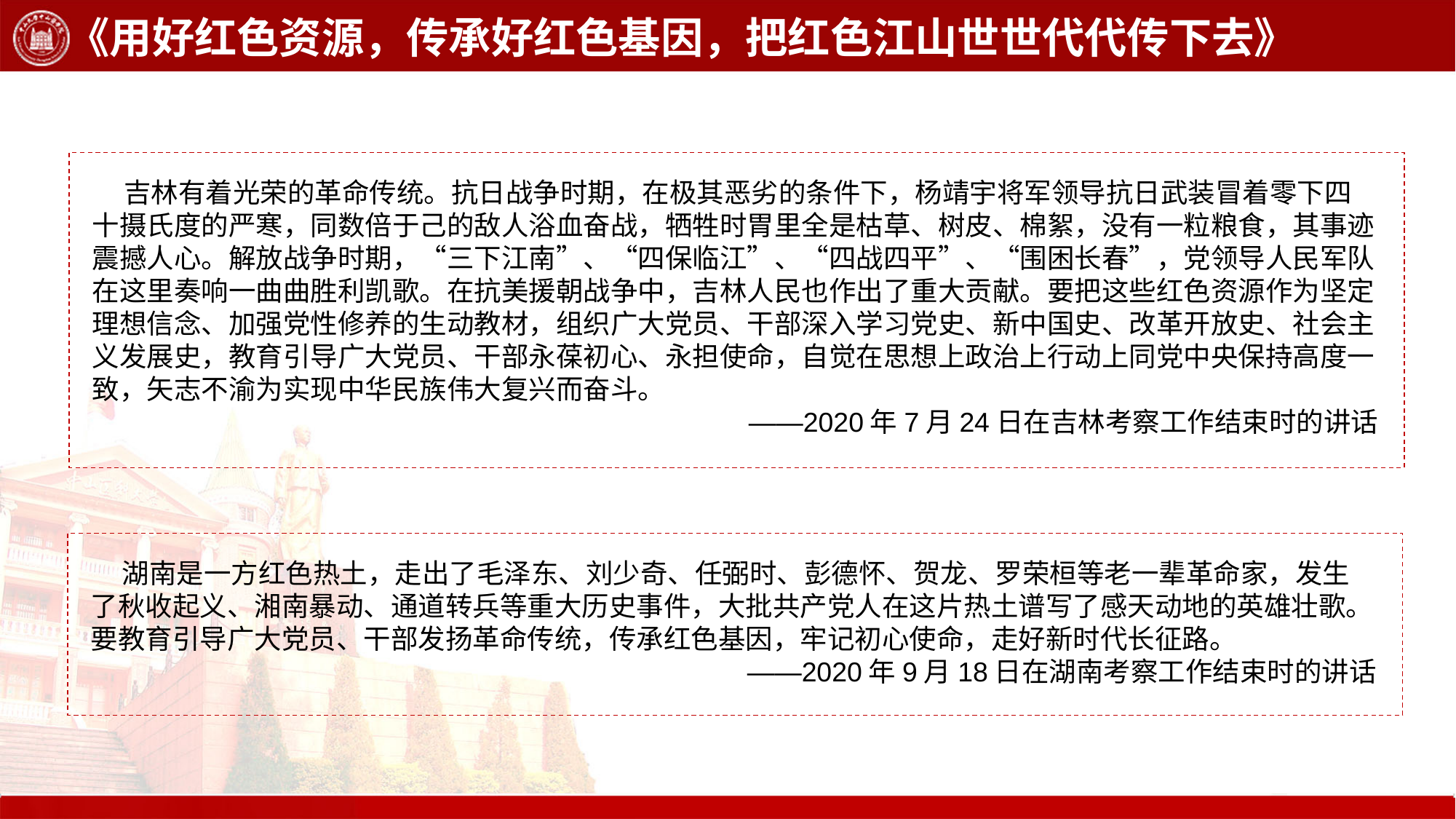

《用好红色资源，传承好红色基因，把红色江山世世代代传下去》

    吉林有着光荣的革命传统。抗日战争时期，在极其恶劣的条件下，杨靖宇将军领导抗日武装冒着零下四十摄氏度的严寒，同数倍于己的敌人浴血奋战，牺牲时胃里全是枯草、树皮、棉絮，没有一粒粮食，其事迹震撼人心。解放战争时期，“三下江南”、“四保临江”、“四战四平”、“围困长春”，党领导人民军队在这里奏响一曲曲胜利凯歌。在抗美援朝战争中，吉林人民也作出了重大贡献。要把这些红色资源作为坚定理想信念、加强党性修养的生动教材，组织广大党员、干部深入学习党史、新中国史、改革开放史、社会主义发展史，教育引导广大党员、干部永葆初心、永担使命，自觉在思想上政治上行动上同党中央保持高度一致，矢志不渝为实现中华民族伟大复兴而奋斗。
——2020年7月24日在吉林考察工作结束时的讲话

    湖南是一方红色热土，走出了毛泽东、刘少奇、任弼时、彭德怀、贺龙、罗荣桓等老一辈革命家，发生了秋收起义、湘南暴动、通道转兵等重大历史事件，大批共产党人在这片热土谱写了感天动地的英雄壮歌。要教育引导广大党员、干部发扬革命传统，传承红色基因，牢记初心使命，走好新时代长征路。
——2020年9月18日在湖南考察工作结束时的讲话